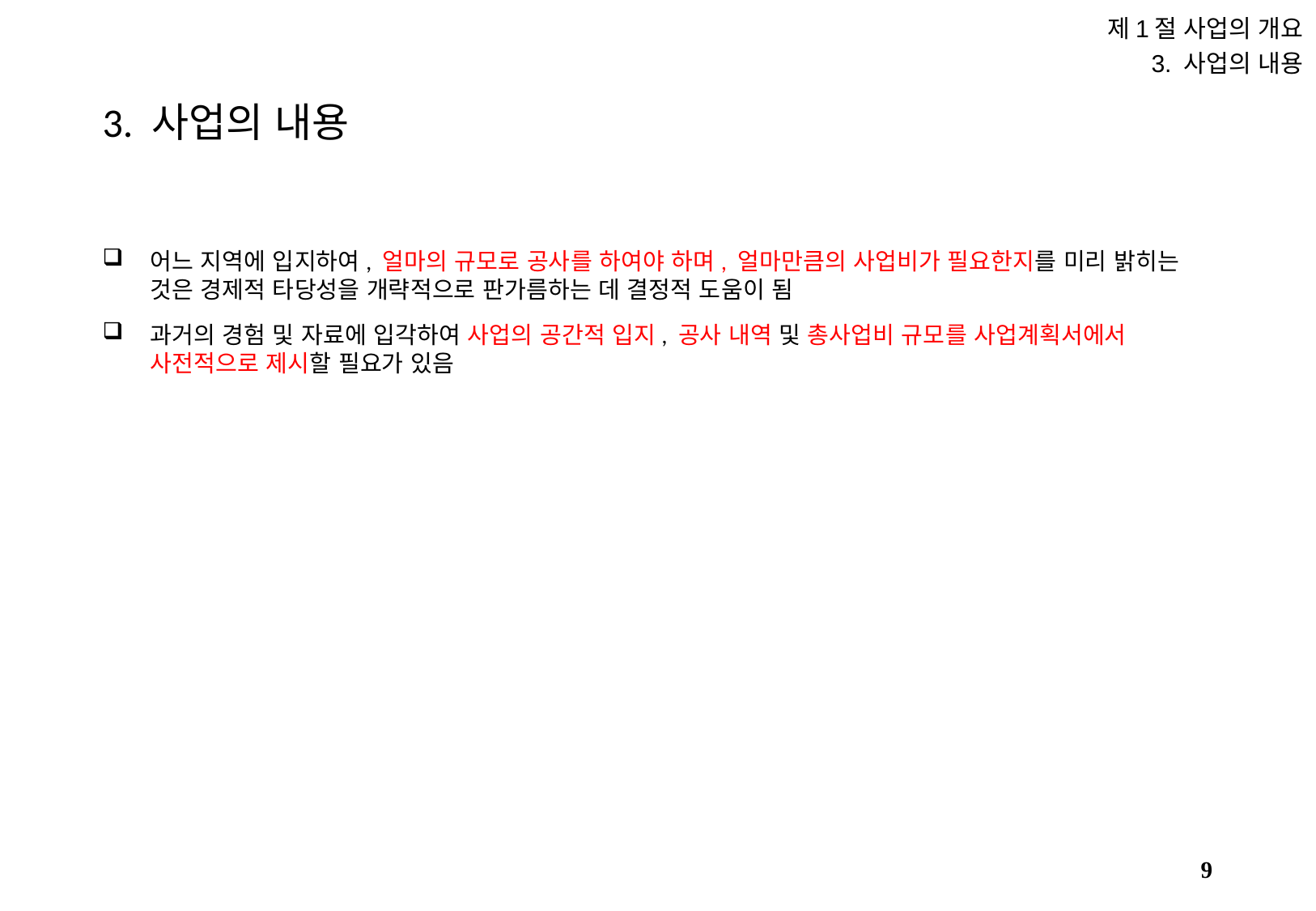

제1절 사업의 개요
3. 사업의 내용
# 3. 사업의 내용
어느 지역에 입지하여, 얼마의 규모로 공사를 하여야 하며, 얼마만큼의 사업비가 필요한지를 미리 밝히는 것은 경제적 타당성을 개략적으로 판가름하는 데 결정적 도움이 됨
과거의 경험 및 자료에 입각하여 사업의 공간적 입지, 공사 내역 및 총사업비 규모를 사업계획서에서 사전적으로 제시할 필요가 있음
9